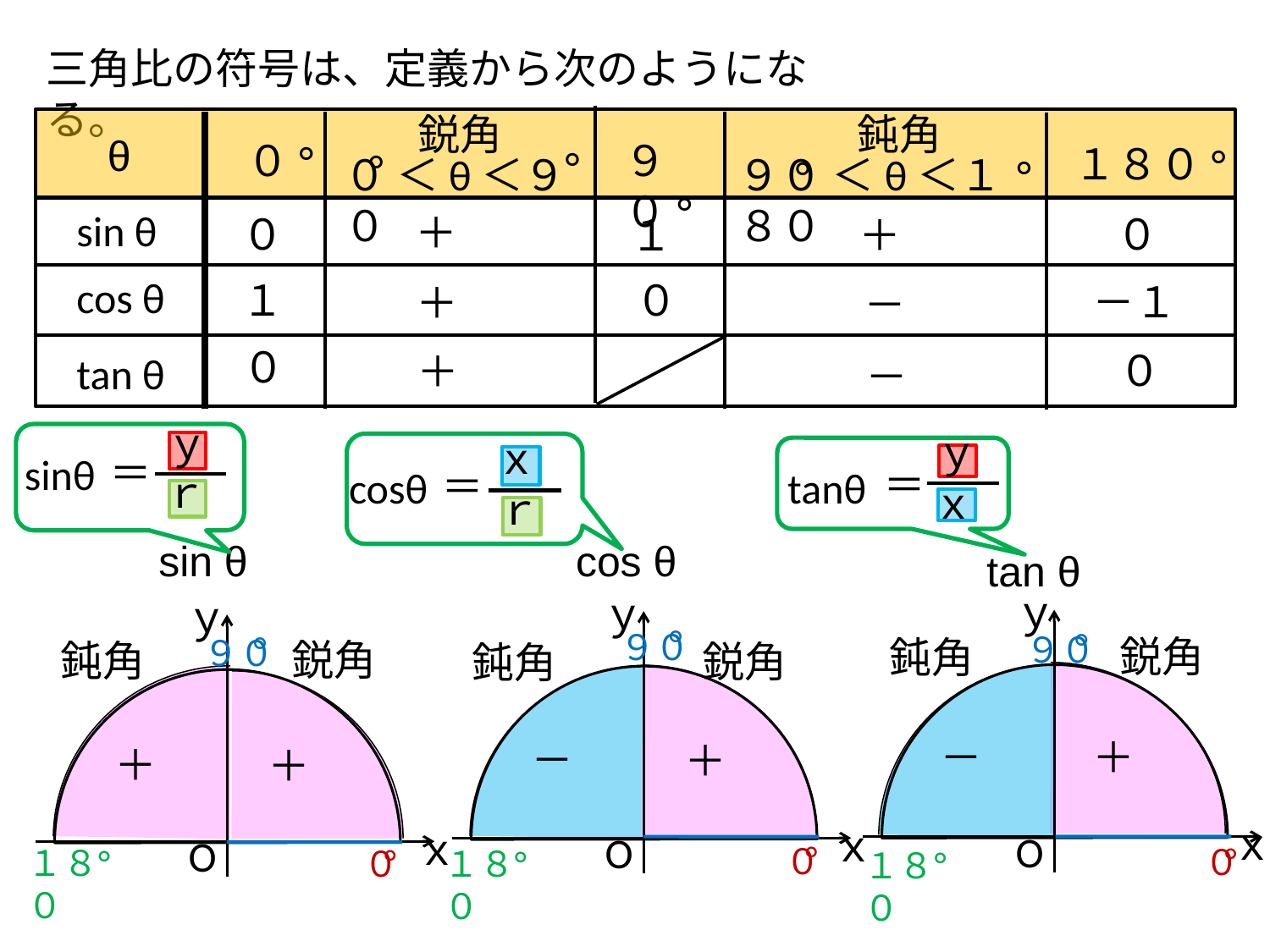

三角比の符号は、定義から次のようになる。
鋭角
鈍角

θ
０°
９０°
１８０°
sin θ
cos θ
tan θ
°
°
０ ＜θ＜９０
９０ ＜θ＜１８０
°
°
＋
０
０
１
＋
１
０
－１
＋
－
０
０
＋
－
ｙ

＝
sinθ
ｒ

ｙ

＝
tanθ
ｘ

ｘ

＝
cosθ
ｒ

cos θ
sin θ
tan θ
ｙ

ｘ
O
ｙ

ｘ
O
ｙ

ｘ
O
鋭角
鈍角
°
９０
°
９０
°
９０
鋭角
鈍角
鋭角
鈍角

－
＋
－
＋
＋
＋

°
０

°
０
°
０
°
１８０
°
１８０
°
１８０